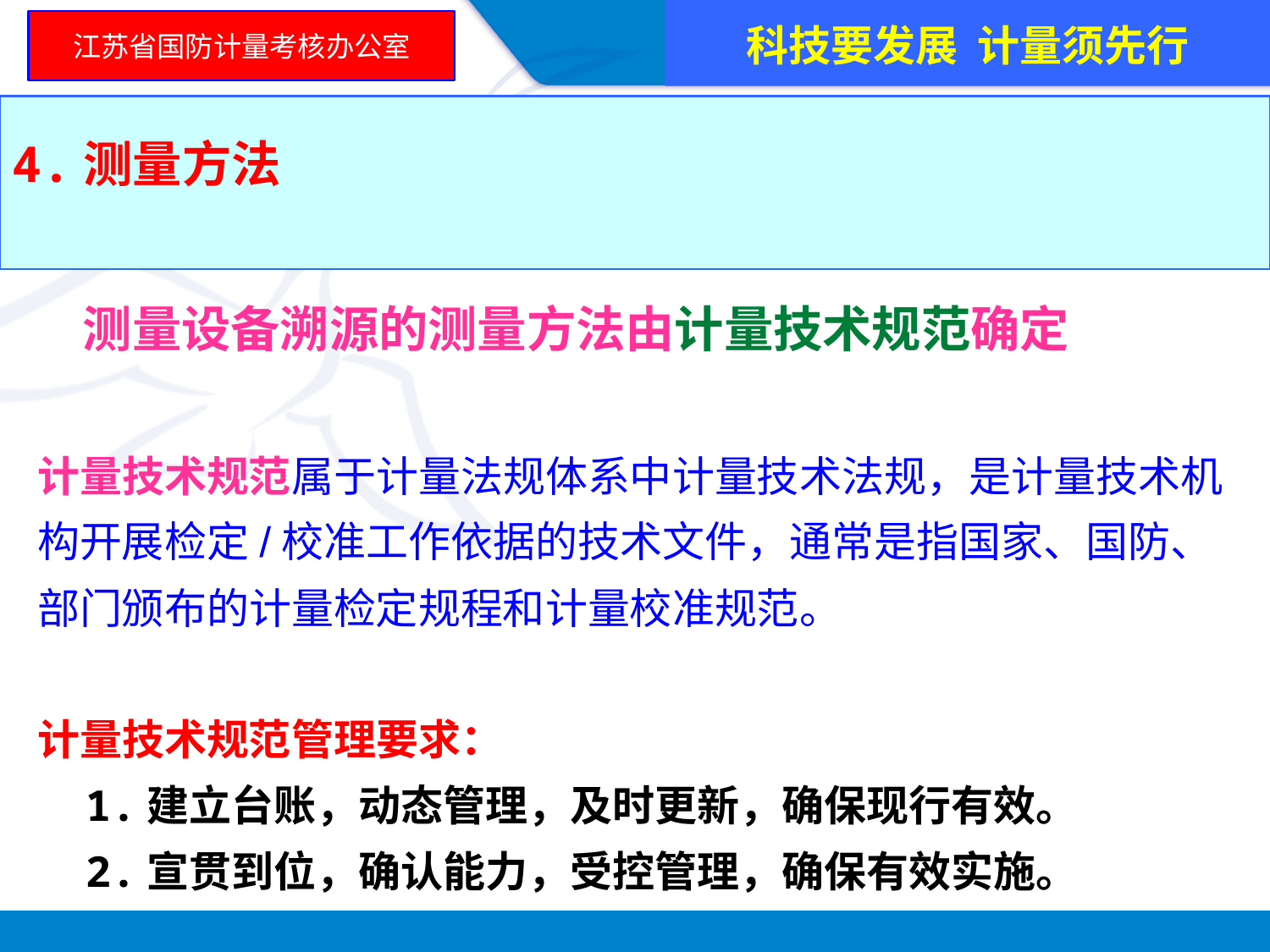

科技要发展  计量须先行
江苏省国防计量考核办公室
4.测量方法

   测量设备溯源的测量方法由计量技术规范确定
计量技术规范属于计量法规体系中计量技术法规，是计量技术机构开展检定/校准工作依据的技术文件，通常是指国家、国防、部门颁布的计量检定规程和计量校准规范。
计量技术规范管理要求：
    1.建立台账，动态管理，及时更新，确保现行有效。
    2.宣贯到位，确认能力，受控管理，确保有效实施。